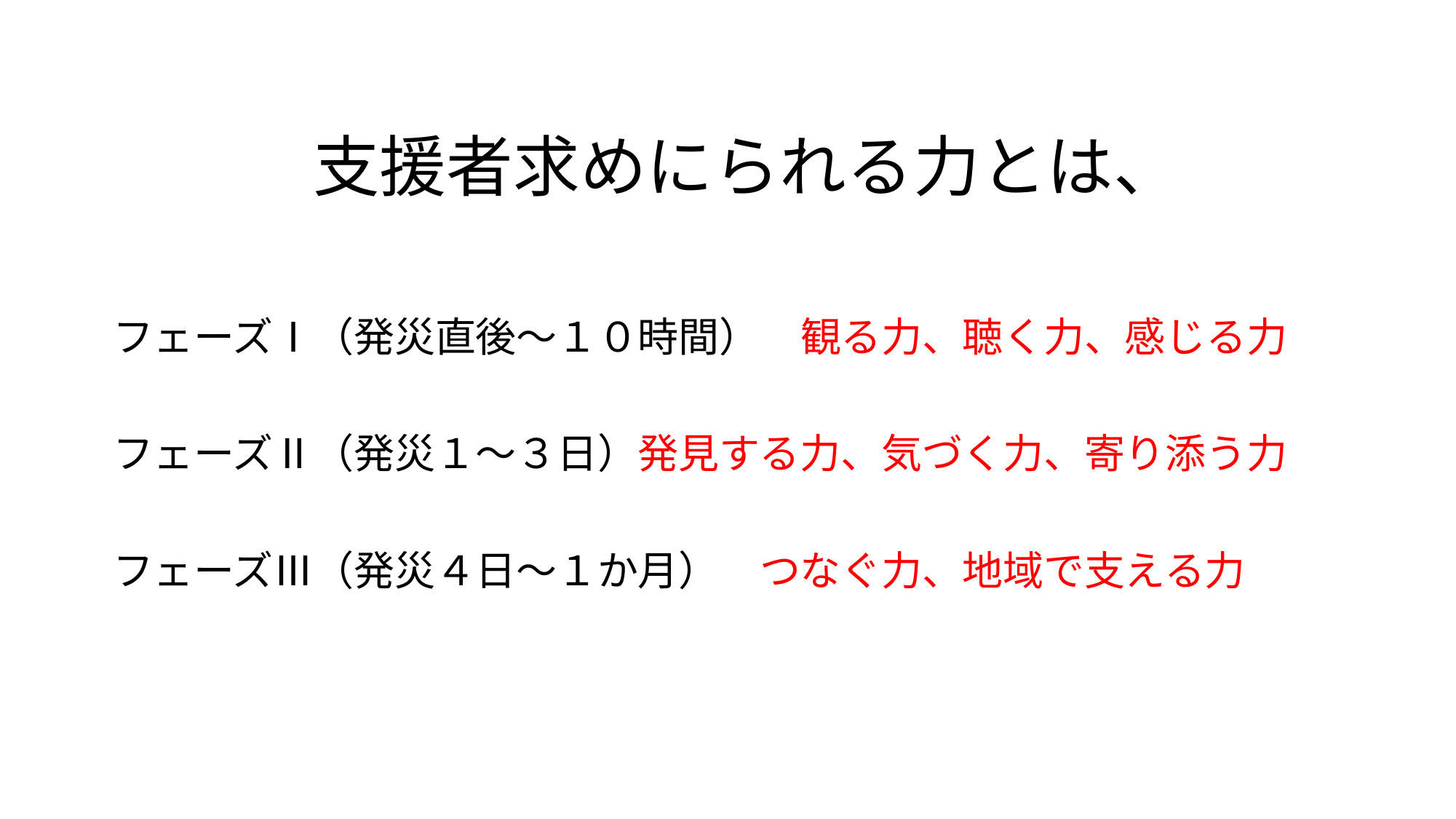

# 支援者求めにられる力とは、
フェーズⅠ（発災直後～１０時間）　観る力、聴く力、感じる力

フェーズⅡ（発災１～３日）発見する力、気づく力、寄り添う力

フェーズⅢ（発災４日～１か月）　つなぐ力、地域で支える力